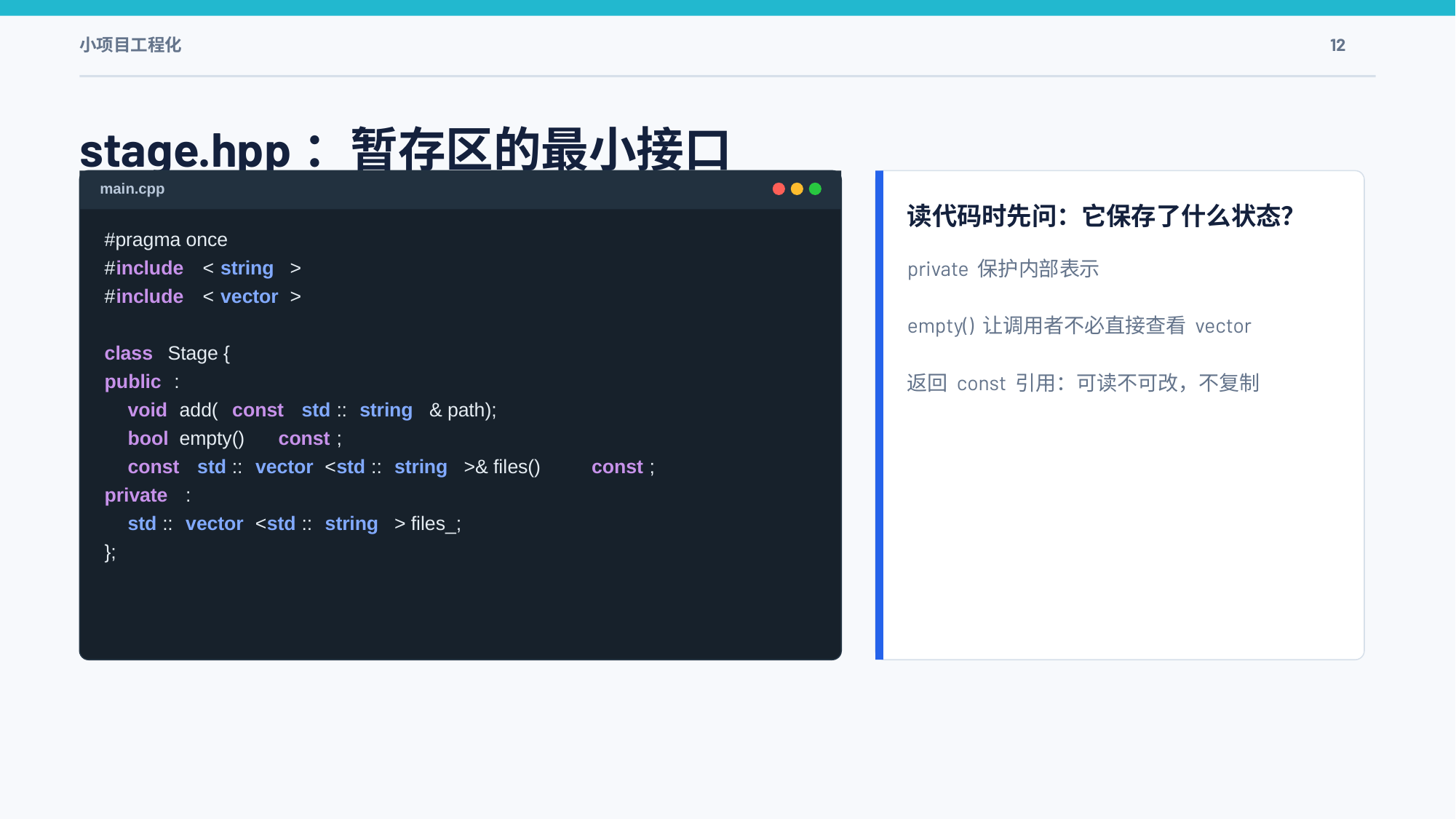

小项目工程化
12

stage.hpp：暂存区的最小接口

main.cpp

读代码时先问：它保存了什么状态？
#pragma once
private 保护内部表示

empty() 让调用者不必直接查看 vector

返回 const 引用：可读不可改，不复制
#
include
 <
string
>
#
include
 <
vector
>

class
 Stage {
public
:

void
 add(
const

std
::
string
& path);

bool
 empty()
const
;

const

std
::
vector
<
std
::
string
>& files()
const
;
private
:

std
::
vector
<
std
::
string
> files_;
};